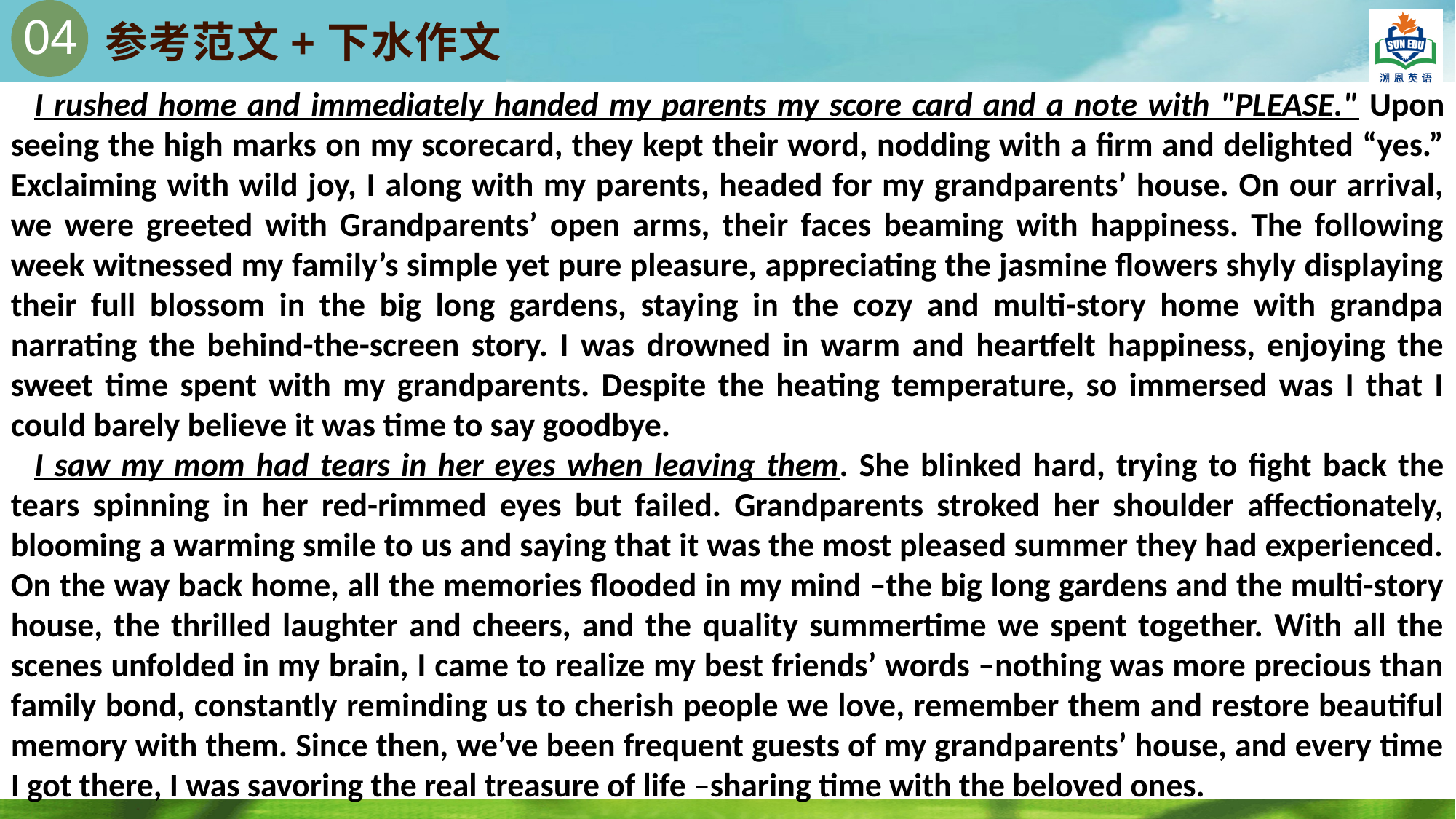

04

参考范文+下水作文
I rushed home and immediately handed my parents my score card and a note with "PLEASE." Upon seeing the high marks on my scorecard, they kept their word, nodding with a firm and delighted “yes.” Exclaiming with wild joy, I along with my parents, headed for my grandparents’ house. On our arrival, we were greeted with Grandparents’ open arms, their faces beaming with happiness. The following week witnessed my family’s simple yet pure pleasure, appreciating the jasmine flowers shyly displaying their full blossom in the big long gardens, staying in the cozy and multi-story home with grandpa narrating the behind-the-screen story. I was drowned in warm and heartfelt happiness, enjoying the sweet time spent with my grandparents. Despite the heating temperature, so immersed was I that I could barely believe it was time to say goodbye.
I saw my mom had tears in her eyes when leaving them. She blinked hard, trying to fight back the tears spinning in her red-rimmed eyes but failed. Grandparents stroked her shoulder affectionately, blooming a warming smile to us and saying that it was the most pleased summer they had experienced. On the way back home, all the memories flooded in my mind –the big long gardens and the multi-story house, the thrilled laughter and cheers, and the quality summertime we spent together. With all the scenes unfolded in my brain, I came to realize my best friends’ words –nothing was more precious than family bond, constantly reminding us to cherish people we love, remember them and restore beautiful memory with them. Since then, we’ve been frequent guests of my grandparents’ house, and every time I got there, I was savoring the real treasure of life –sharing time with the beloved ones.